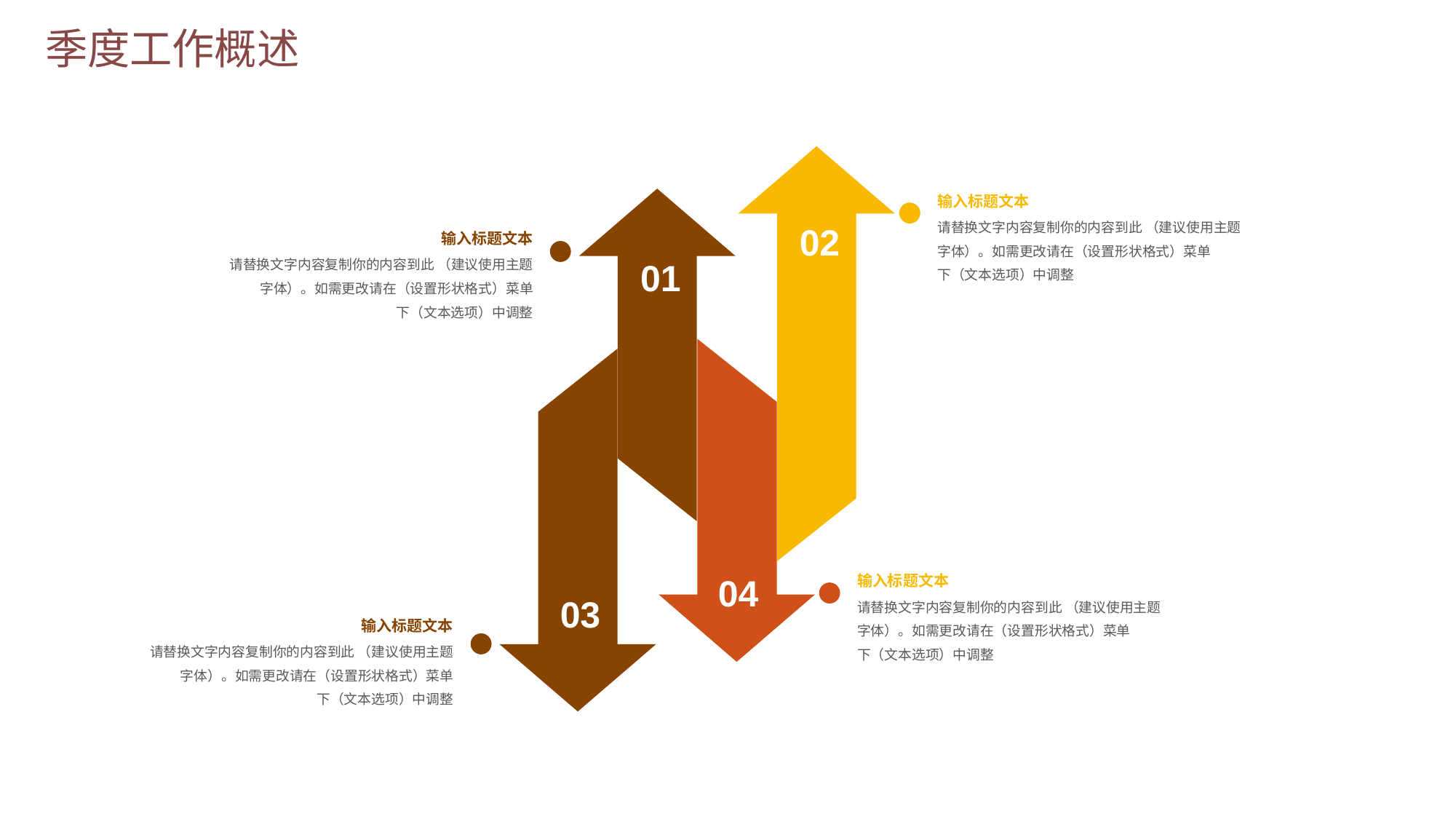

02

01

04

03

输入标题文本
请替换文字内容复制你的内容到此 （建议使用主题
字体）。如需更改请在（设置形状格式）菜单
下（文本选项）中调整
输入标题文本
请替换文字内容复制你的内容到此 （建议使用主题
字体）。如需更改请在（设置形状格式）菜单
下（文本选项）中调整
输入标题文本
请替换文字内容复制你的内容到此 （建议使用主题
字体）。如需更改请在（设置形状格式）菜单
下（文本选项）中调整
输入标题文本
请替换文字内容复制你的内容到此 （建议使用主题
字体）。如需更改请在（设置形状格式）菜单
下（文本选项）中调整